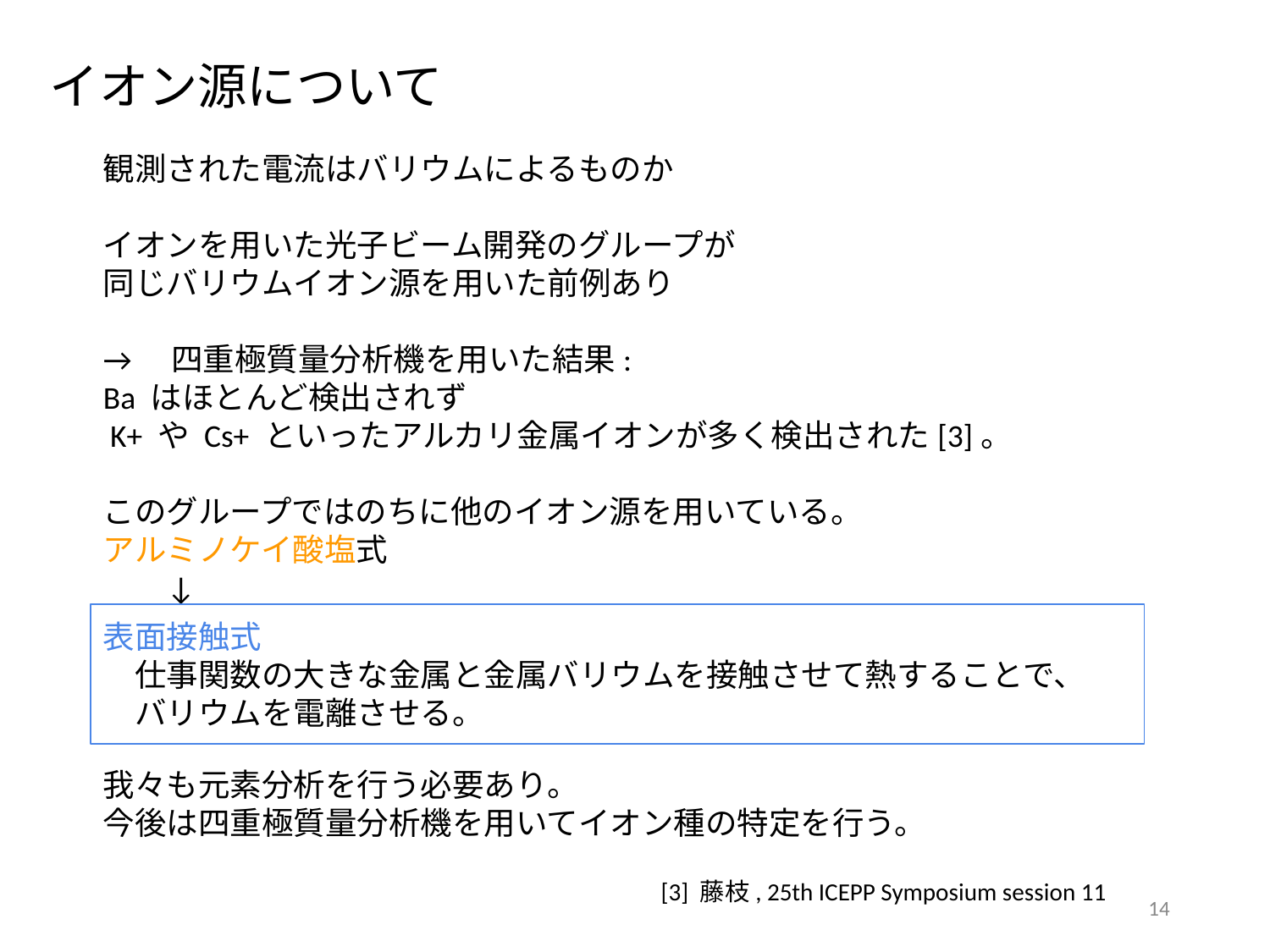

イオン源について
観測された電流はバリウムによるものか

イオンを用いた光子ビーム開発のグループが
同じバリウムイオン源を用いた前例あり

→　四重極質量分析機を用いた結果:
Ba はほとんど検出されず
 K+ や Cs+ といったアルカリ金属イオンが多く検出された[3]。

このグループではのちに他のイオン源を用いている。
アルミノケイ酸塩式
　　↓
表面接触式
　仕事関数の大きな金属と金属バリウムを接触させて熱することで、
　バリウムを電離させる。
我々も元素分析を行う必要あり。
今後は四重極質量分析機を用いてイオン種の特定を行う。
[3] 藤枝, 25th ICEPP Symposium session 11
14